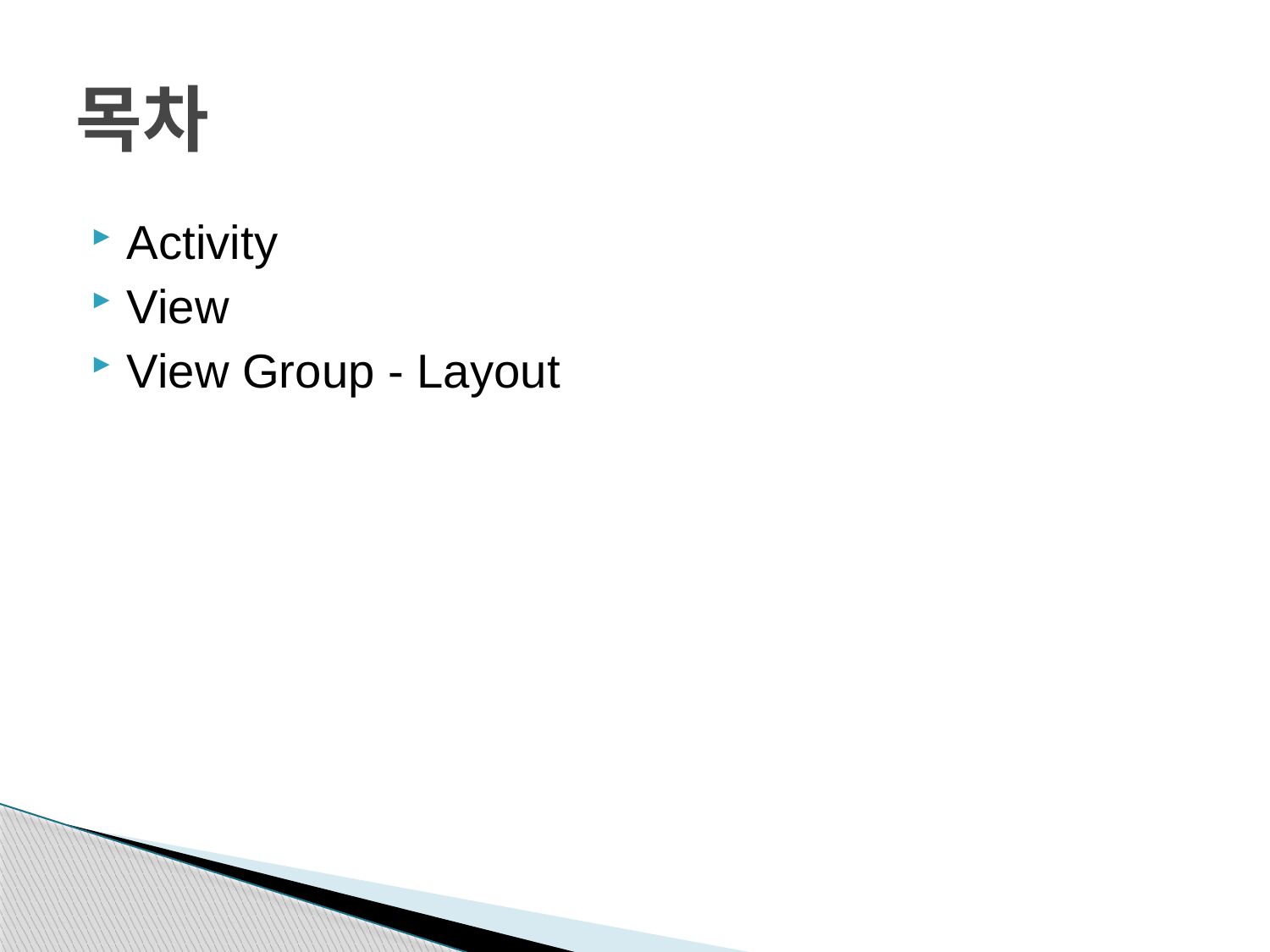

# 목차
Activity
View
View Group - Layout